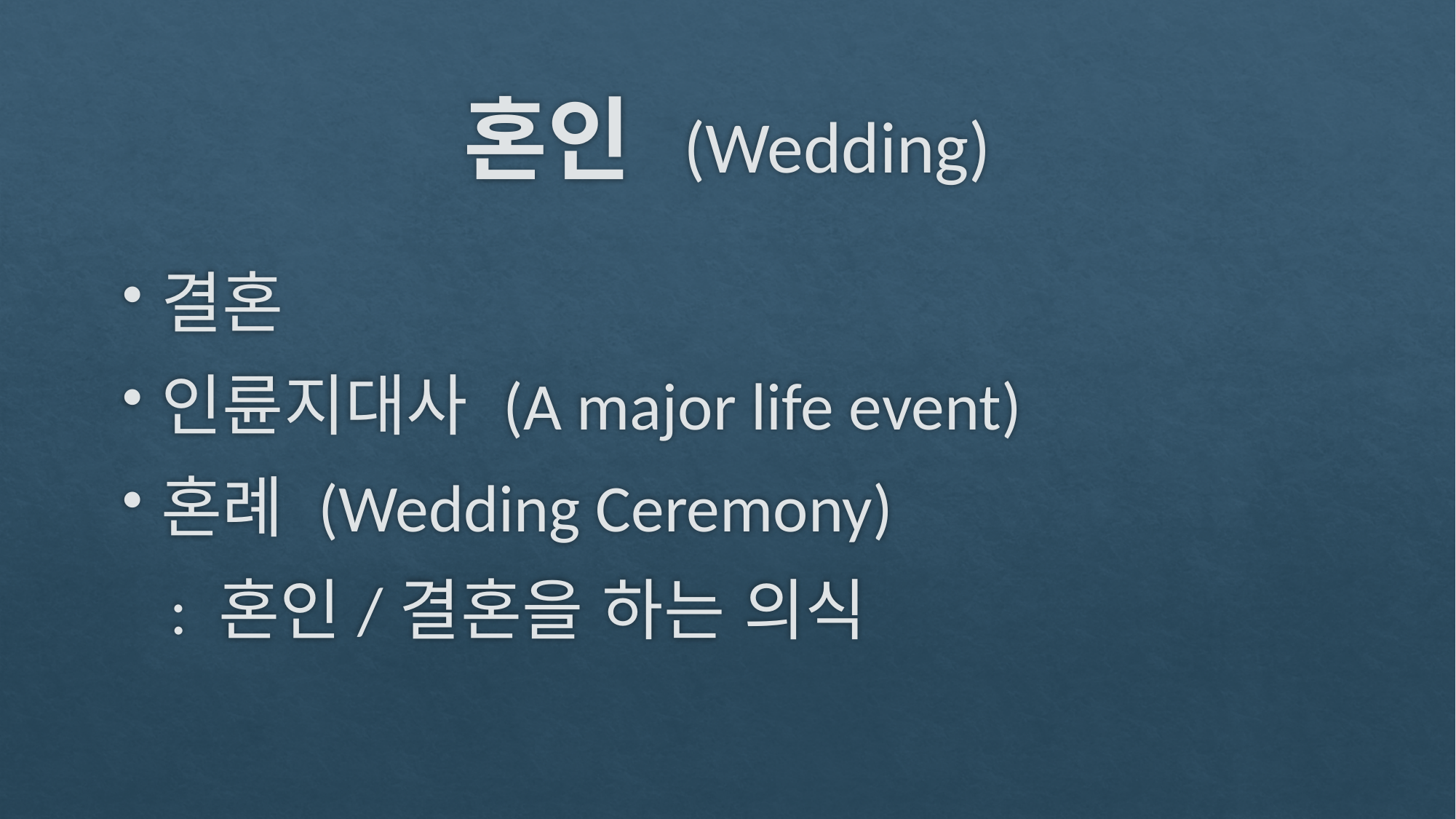

# 혼인 (Wedding)
결혼
인륜지대사 (A major life event)
혼례 (Wedding Ceremony)
   : 혼인/결혼을 하는 의식